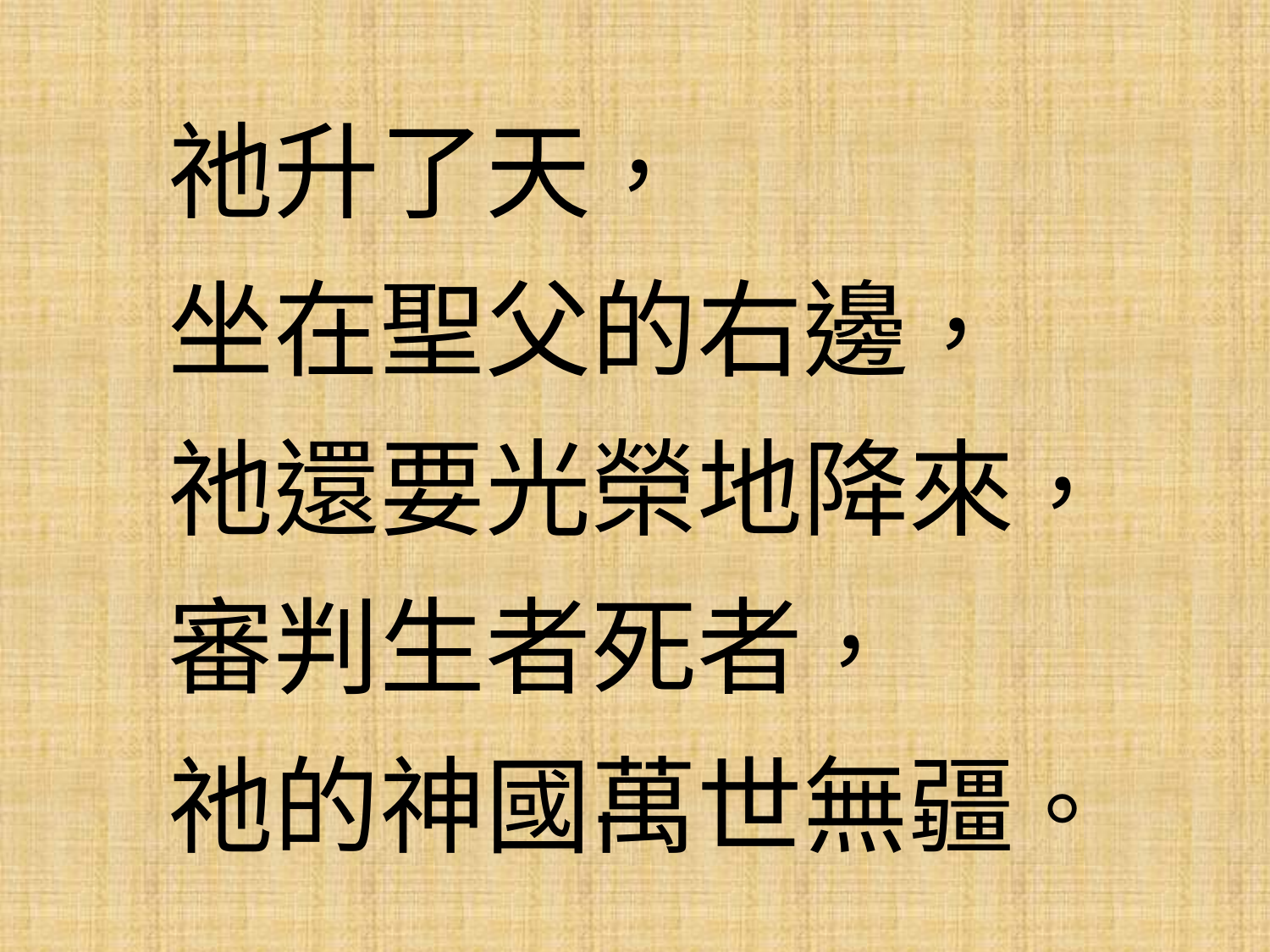

祂升了天，
坐在聖父的右邊，
祂還要光榮地降來，
審判生者死者，
祂的神國萬世無疆。